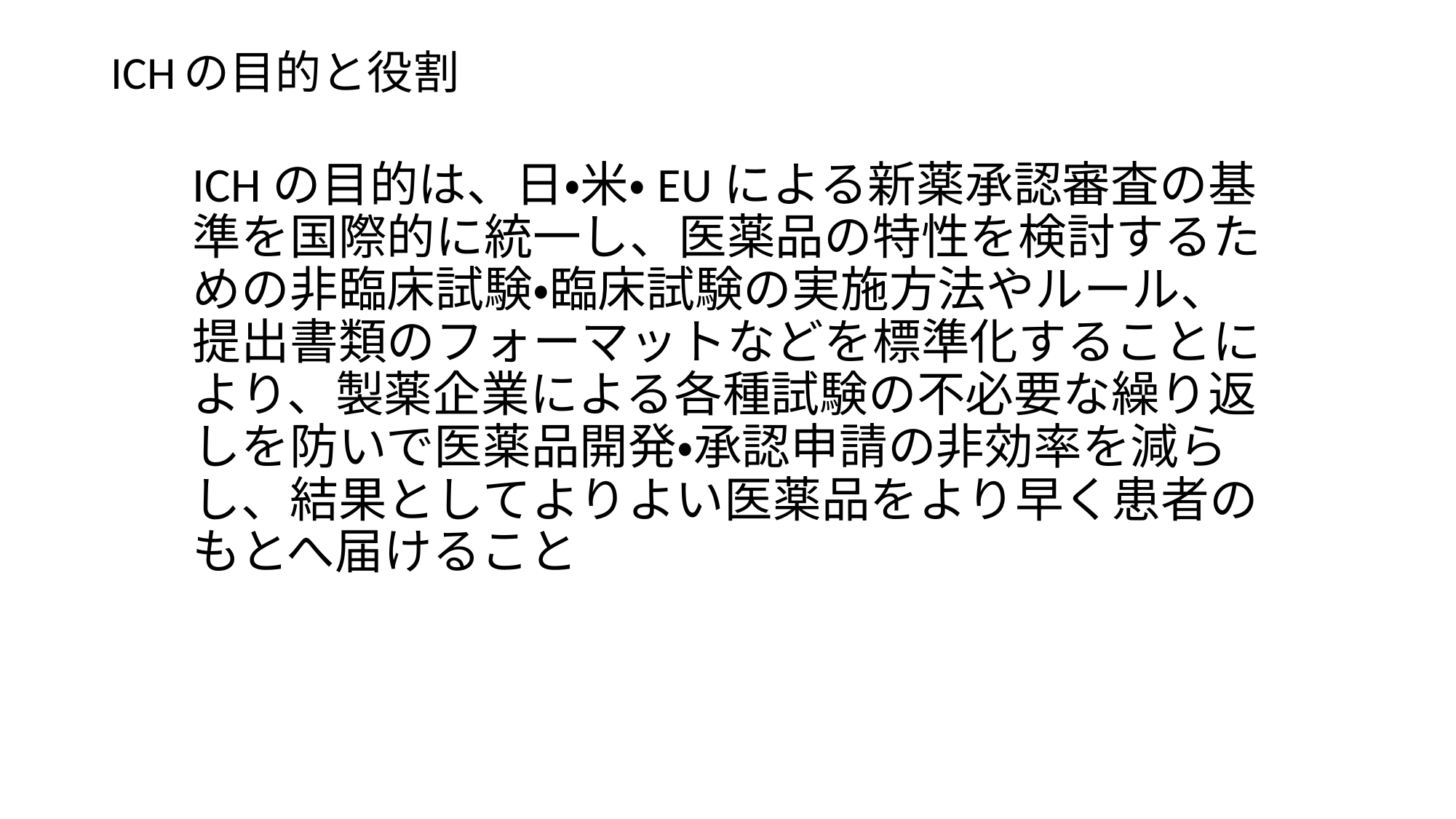

# ICHの目的と役割
ICHの目的は、日・米・EUによる新薬承認審査の基準を国際的に統一し、医薬品の特性を検討するための非臨床試験・臨床試験の実施方法やルール、提出書類のフォーマットなどを標準化することにより、製薬企業による各種試験の不必要な繰り返しを防いで医薬品開発・承認申請の非効率を減らし、結果としてよりよい医薬品をより早く患者のもとへ届けること